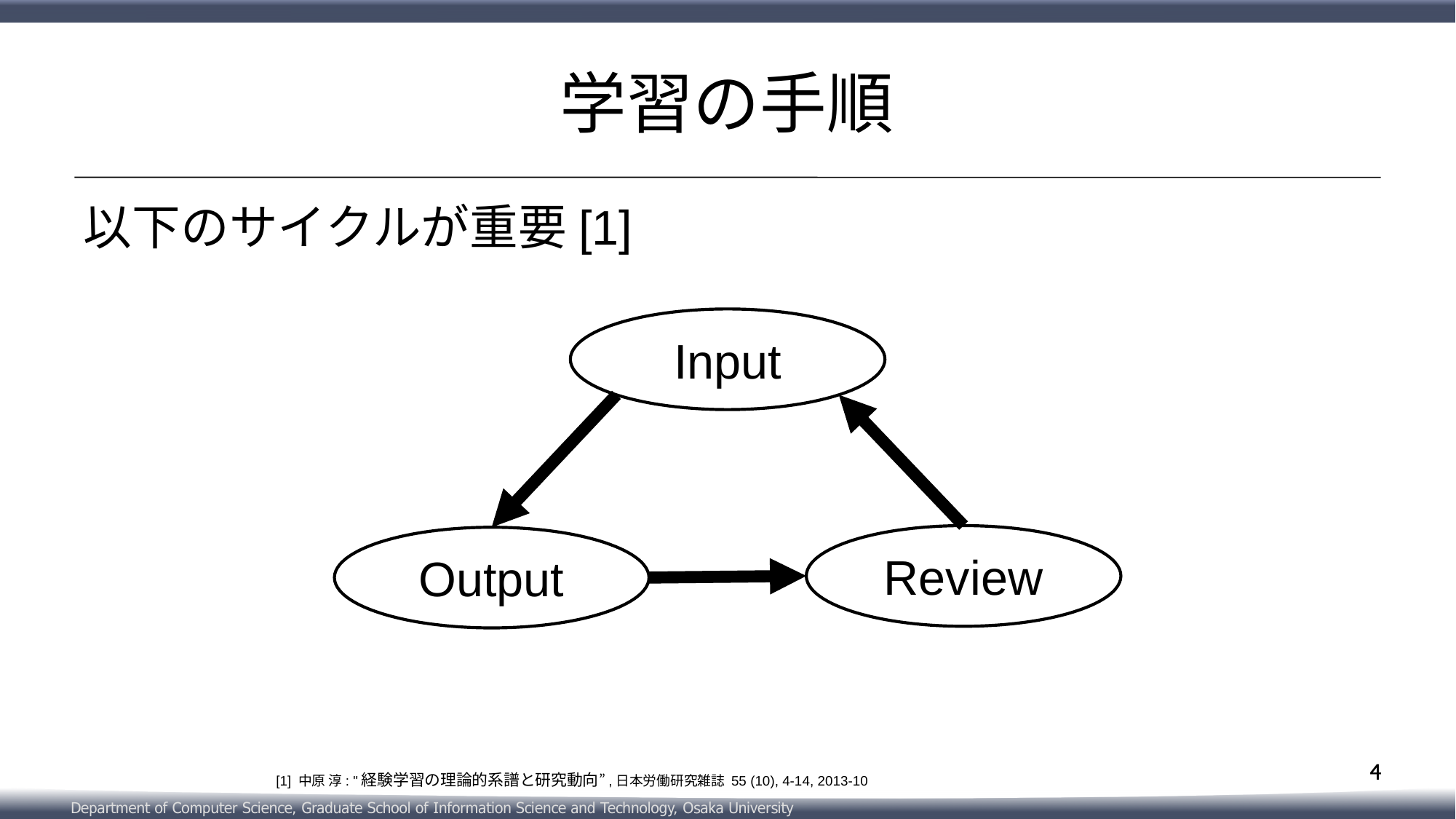

# 学習の手順
以下のサイクルが重要[1]

Input
Review
Output
4
 [1] 中原 淳: "経験学習の理論的系譜と研究動向”,日本労働研究雑誌 55 (10), 4-14, 2013-10